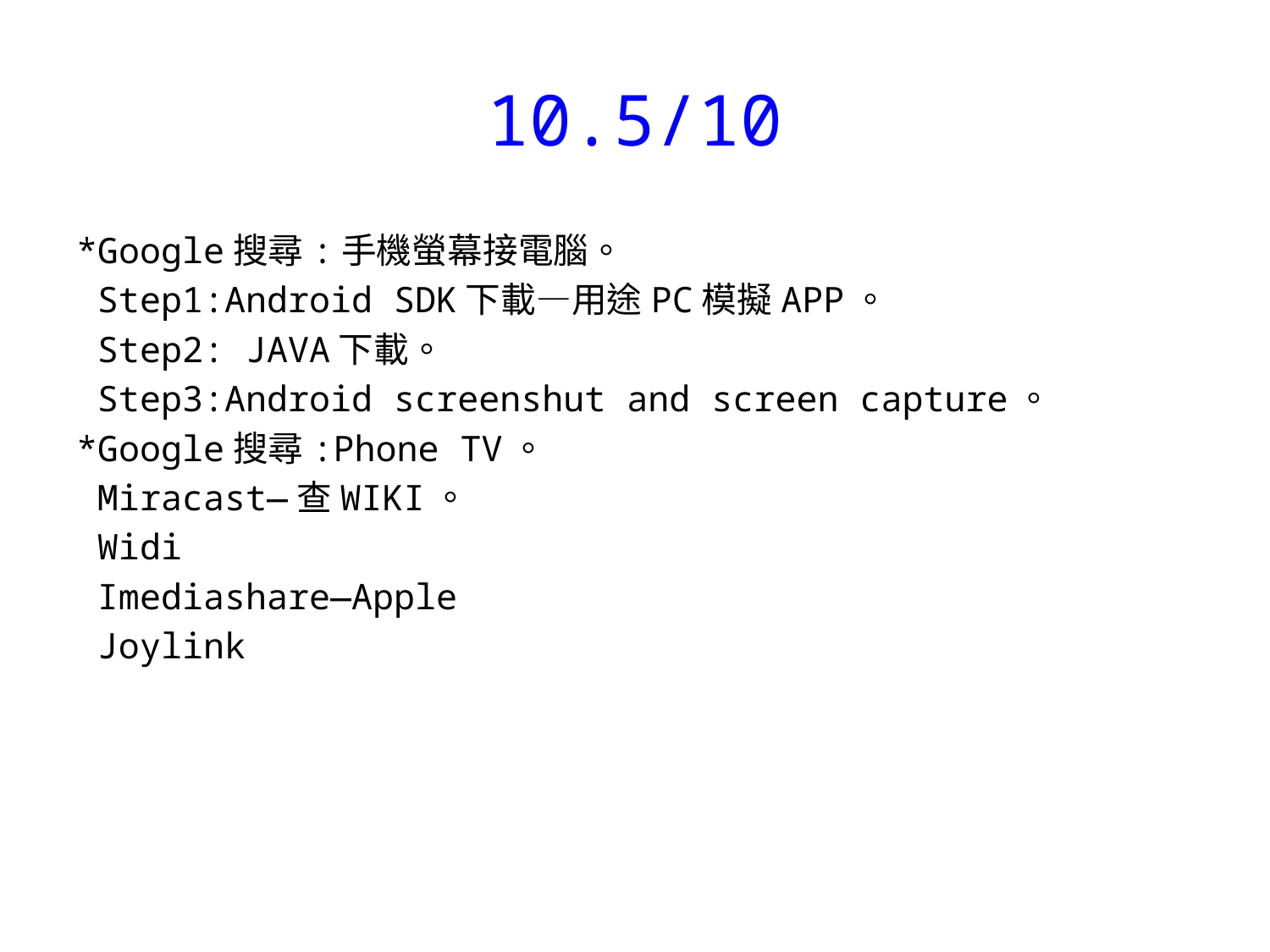

# 10.5/10
*Google搜尋:手機螢幕接電腦。
 Step1:Android SDK下載—用途PC模擬APP。
 Step2: JAVA下載。
 Step3:Android screenshut and screen capture。
*Google搜尋:Phone TV。
 Miracast—查WIKI。
 Widi
 Imediashare—Apple
 Joylink